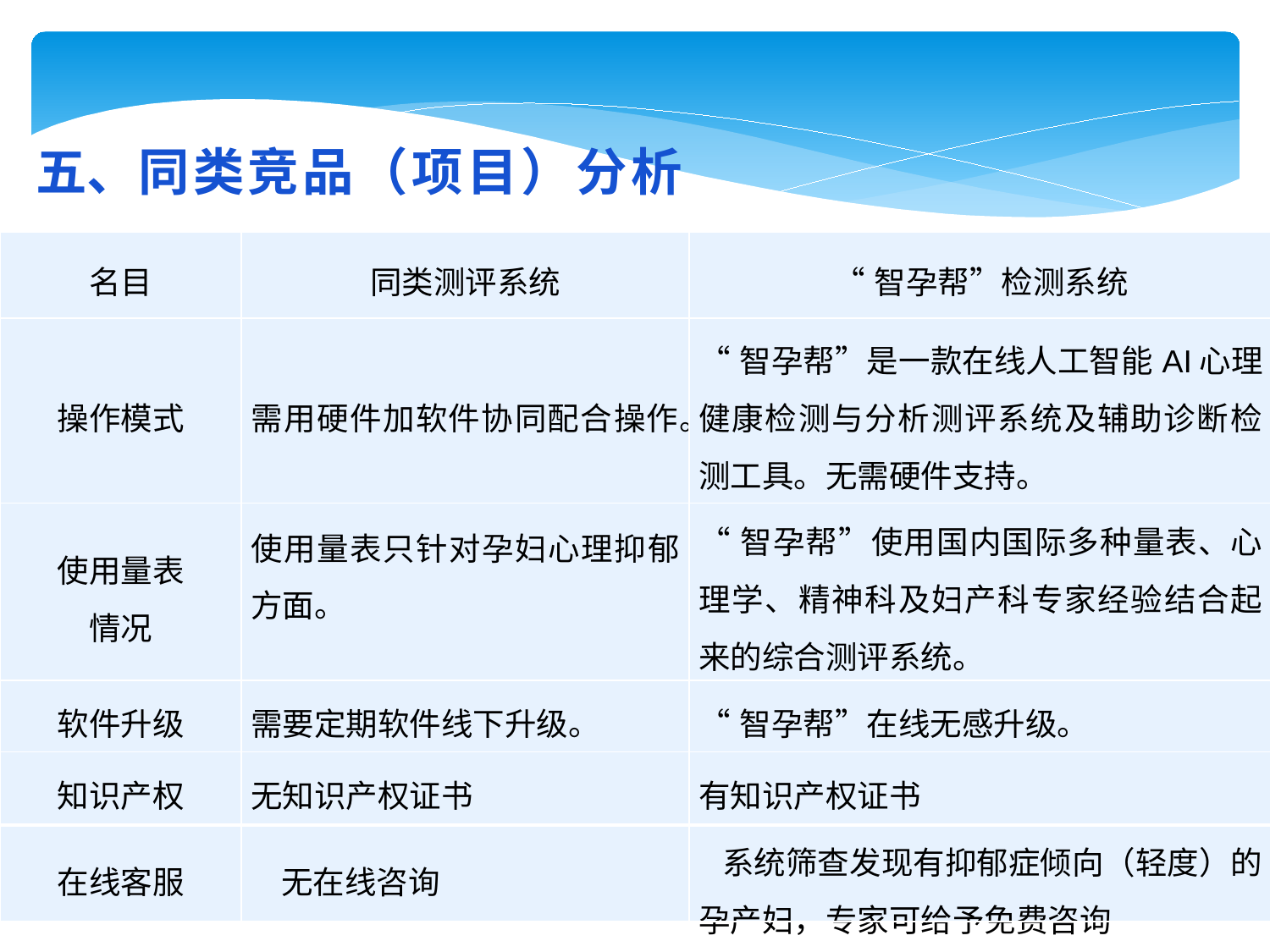

五、同类竞品（项目）分析
| 名目 | 同类测评系统 | “智孕帮”检测系统 |
| --- | --- | --- |
| 操作模式 | 需用硬件加软件协同配合操作。 | “智孕帮”是一款在线人工智能AI心理健康检测与分析测评系统及辅助诊断检测工具。无需硬件支持。 |
| 使用量表 情况 | 使用量表只针对孕妇心理抑郁方面。 | “智孕帮”使用国内国际多种量表、心理学、精神科及妇产科专家经验结合起来的综合测评系统。 |
| 软件升级 | 需要定期软件线下升级。 | “智孕帮”在线无感升级。 |
| 知识产权 | 无知识产权证书 | 有知识产权证书 |
| 在线客服 | 无在线咨询 | 系统筛查发现有抑郁症倾向（轻度）的孕产妇，专家可给予免费咨询 |
| --- | --- | --- |